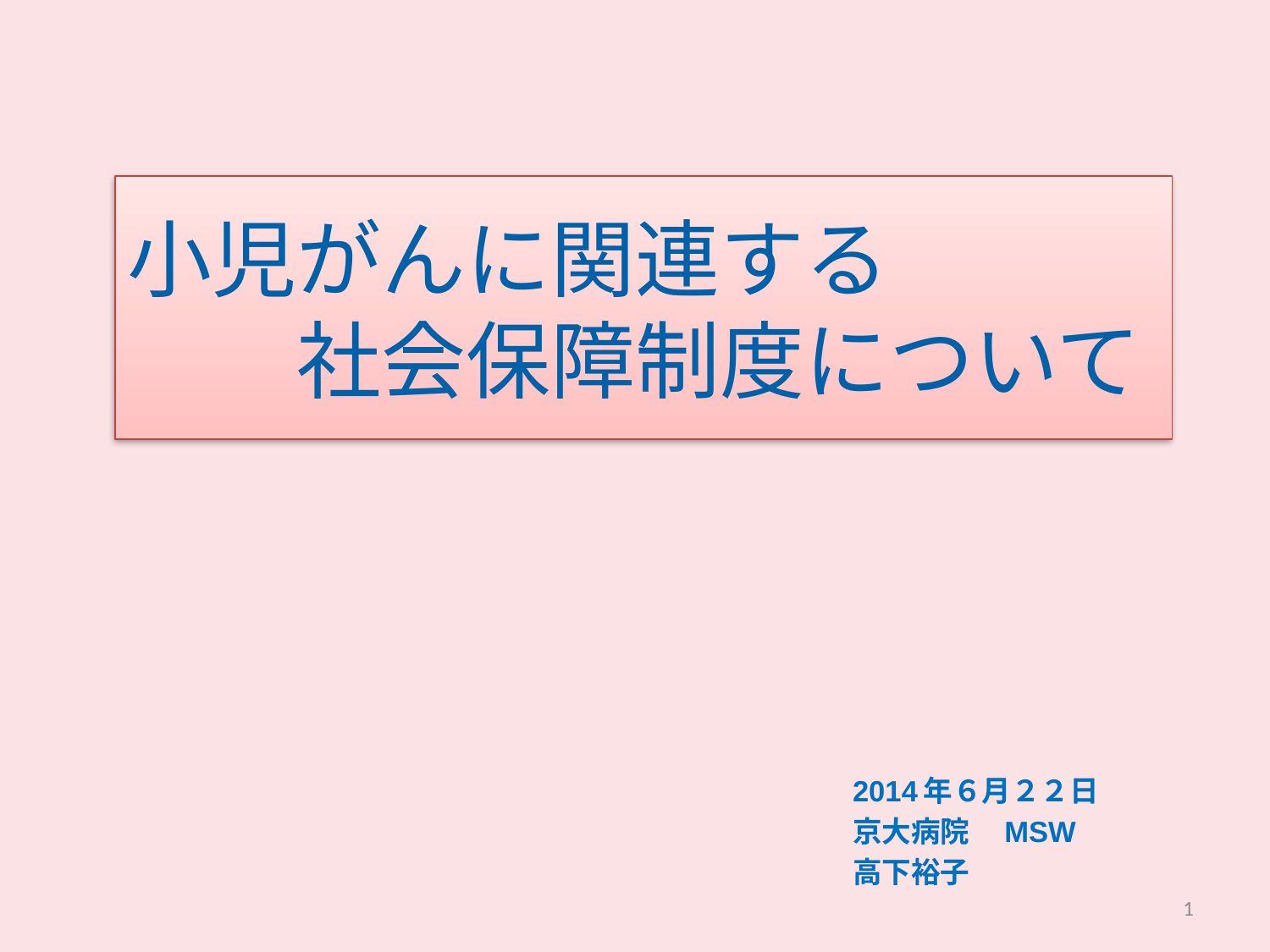

# 小児がんに関連する 　　社会保障制度について
2014年６月２２日
京大病院　MSW
高下裕子
1